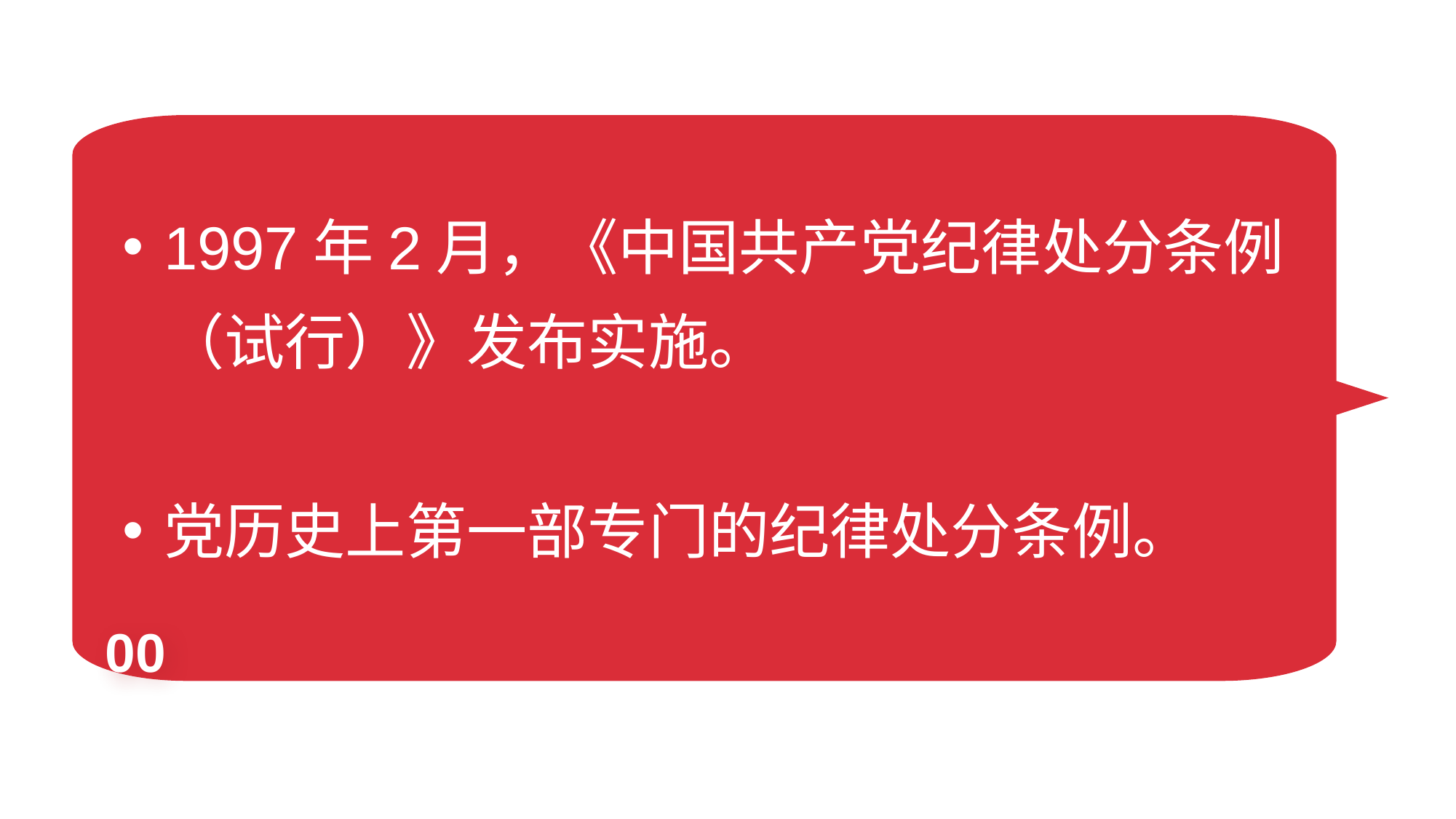

1997年2月，《中国共产党纪律处分条例（试行）》发布实施。

党历史上第一部专门的纪律处分条例。
00